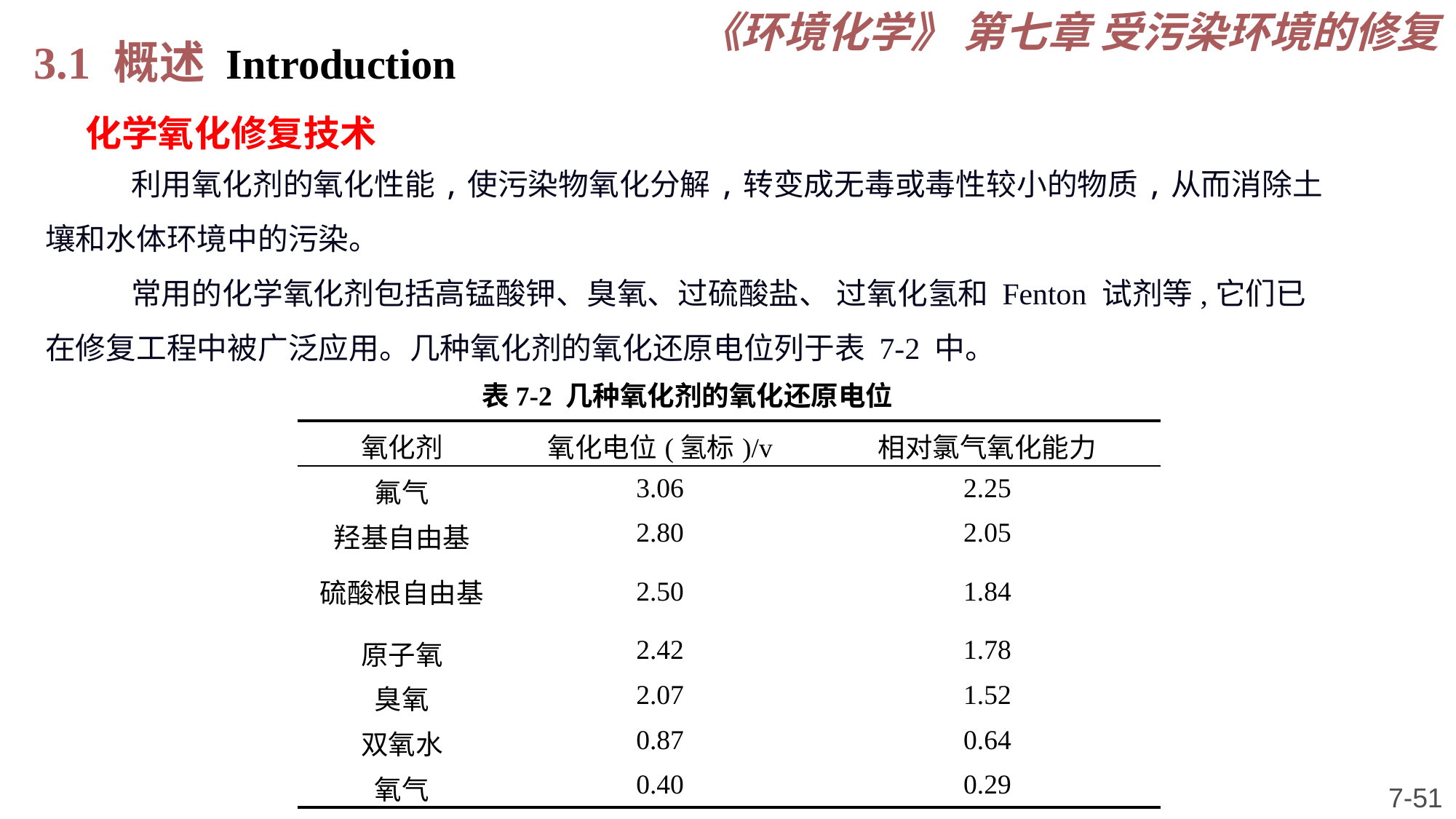

《环境化学》 第七章 受污染环境的修复
3.1 概述 Introduction
化学氧化修复技术
利用氧化剂的氧化性能,使污染物氧化分解,转变成无毒或毒性较小的物质,从而消除土壤和水体环境中的污染。
常用的化学氧化剂包括高锰酸钾、臭氧、过硫酸盐、 过氧化氢和 Fenton 试剂等,它们已在修复工程中被广泛应用。几种氧化剂的氧化还原电位列于表 7-2 中。

表7-2 几种氧化剂的氧化还原电位
| 氧化剂 | 氧化电位(氢标)/v | 相对氯气氧化能力 |
| --- | --- | --- |
| 氟气 | 3.06 | 2.25 |
| 羟基自由基 | 2.80 | 2.05 |
| 硫酸根自由基 | 2.50 | 1.84 |
| 原子氧 | 2.42 | 1.78 |
| 臭氧 | 2.07 | 1.52 |
| 双氧水 | 0.87 | 0.64 |
| 氧气 | 0.40 | 0.29 |
7-51